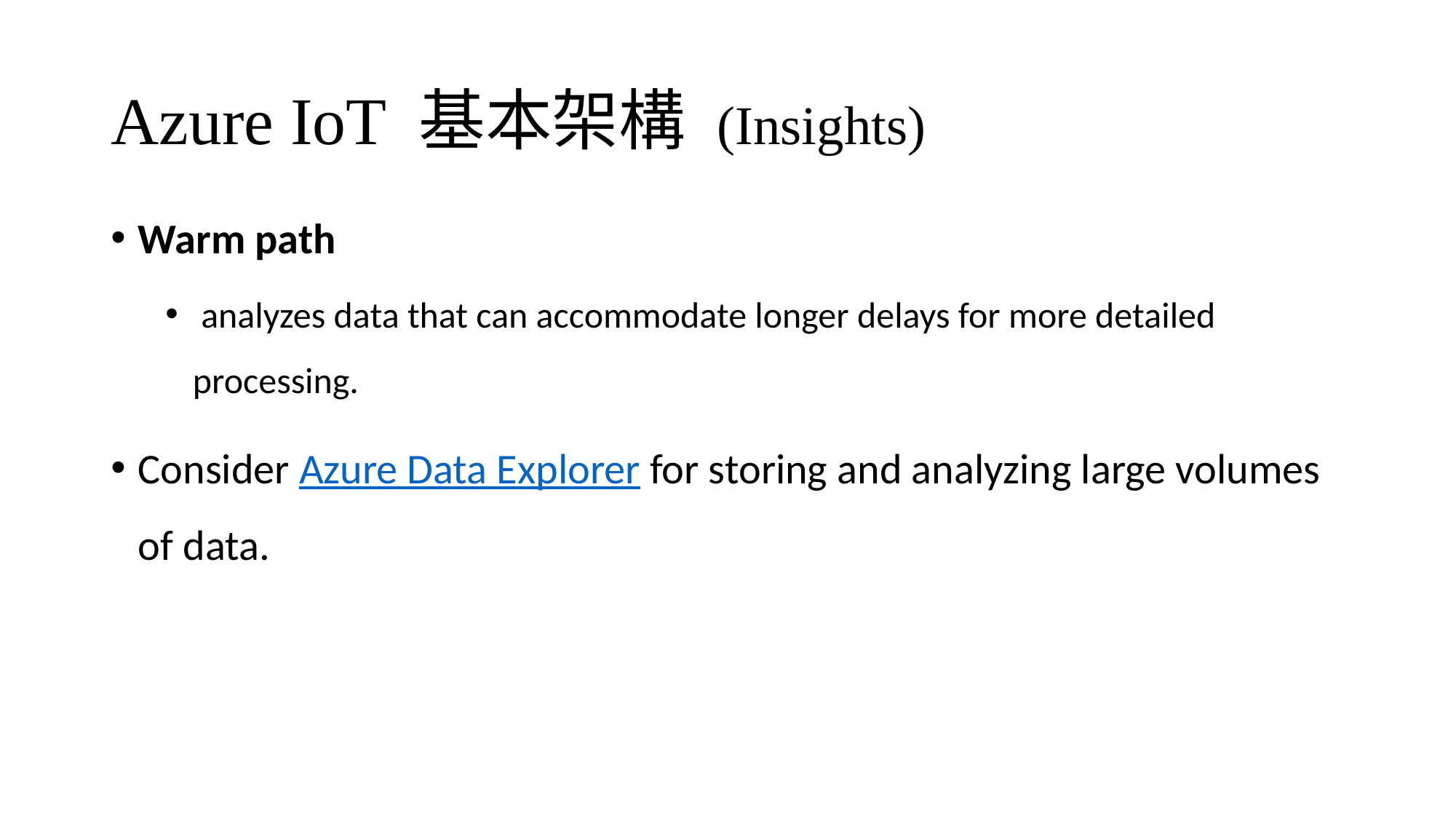

# Azure IoT 基本架構 (Insights)
Warm path
 analyzes data that can accommodate longer delays for more detailed processing.
Consider Azure Data Explorer for storing and analyzing large volumes of data.